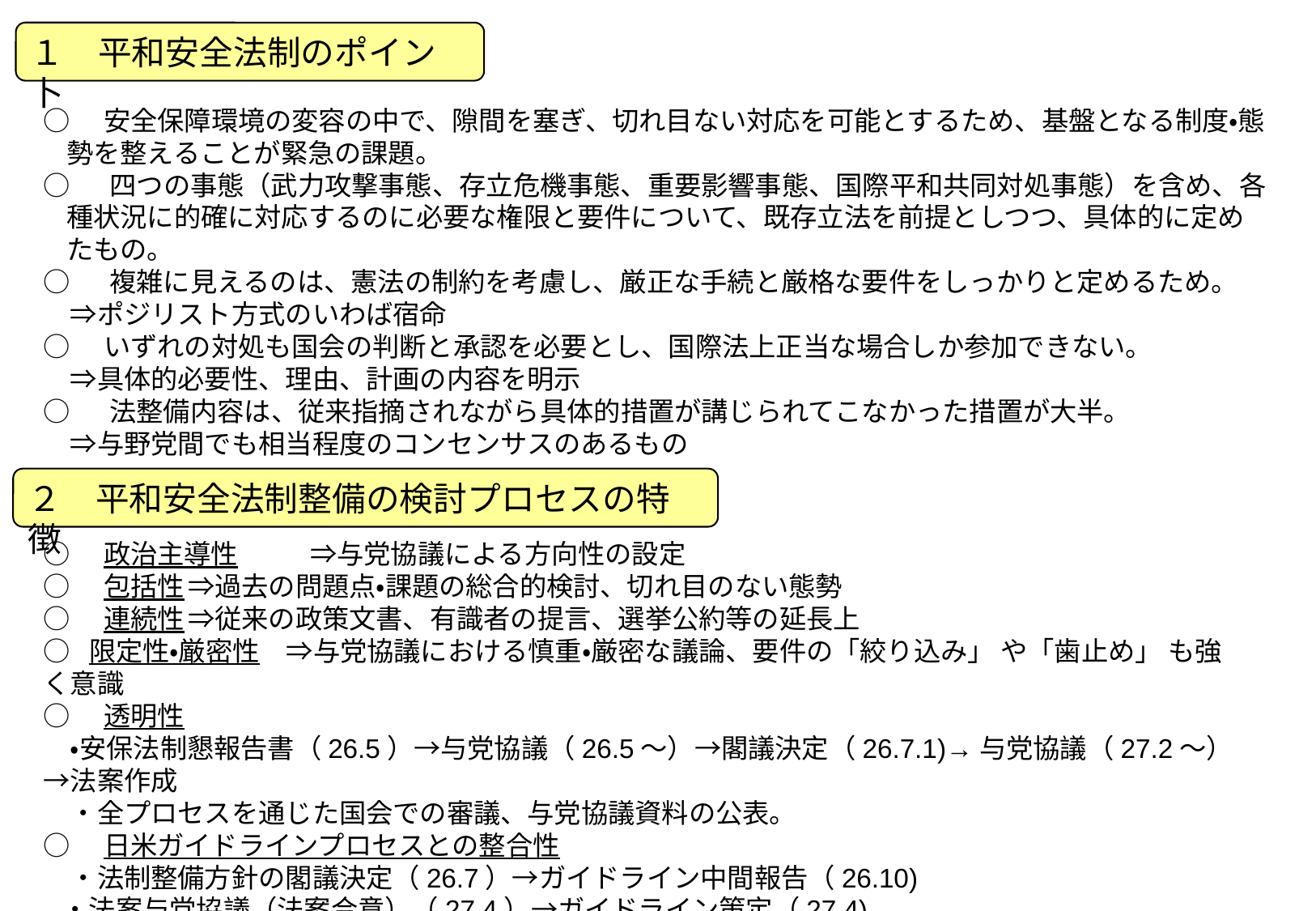

１　平和安全法制のポイン卜
○　安全保障環境の変容の中で、隙間を塞ぎ、切れ目ない対応を可能とするため、基盤となる制度・態勢を整えることが緊急の課題。
○　 四つの事態（武力攻撃事態、存立危機事態、重要影響事態、国際平和共同対処事態）を含め、各種状況に的確に対応するのに必要な権限と要件について、既存立法を前提としつつ、具体的に定めたもの。
○　 複雑に見えるのは、憲法の制約を考慮し、厳正な手続と厳格な要件をしっかりと定めるため。
　⇒ポジリスト方式のいわば宿命
○　いずれの対処も国会の判断と承認を必要とし、国際法上正当な場合しか参加できない。
　⇒具体的必要性、理由、計画の内容を明示
○　 法整備内容は、従来指摘されながら具体的措置が講じられてこなかった措置が大半。
　⇒与野党間でも相当程度のコンセンサスのあるもの
２　平和安全法制整備の検討プロセスの特徴
○　政治主導性　　   ⇒与党協議による方向性の設定
○　包括性	⇒過去の問題点・課題の総合的検討、切れ目のない態勢
○　連続性	⇒従来の政策文書、有識者の提言、選挙公約等の延長上
○  限定性・厳密性　⇒与党協議における慎重・厳密な議論、要件の「絞り込み」 や「歯止め」 も強く意識
○　透明性
　・安保法制懇報告書（26.5）→与党協議（26.5～）→閣議決定（26.7.1)→与党協議（27.2～）→法案作成
　・全プロセスを通じた国会での審議、与党協議資料の公表。
○　日米ガイドラインプロセスとの整合性
　・法制整備方針の閣議決定（26.7）→ガイドライン中間報告（26.10)
  ・法案与党協議（法案合意）（27.4）→ガイドライン策定（27.4)